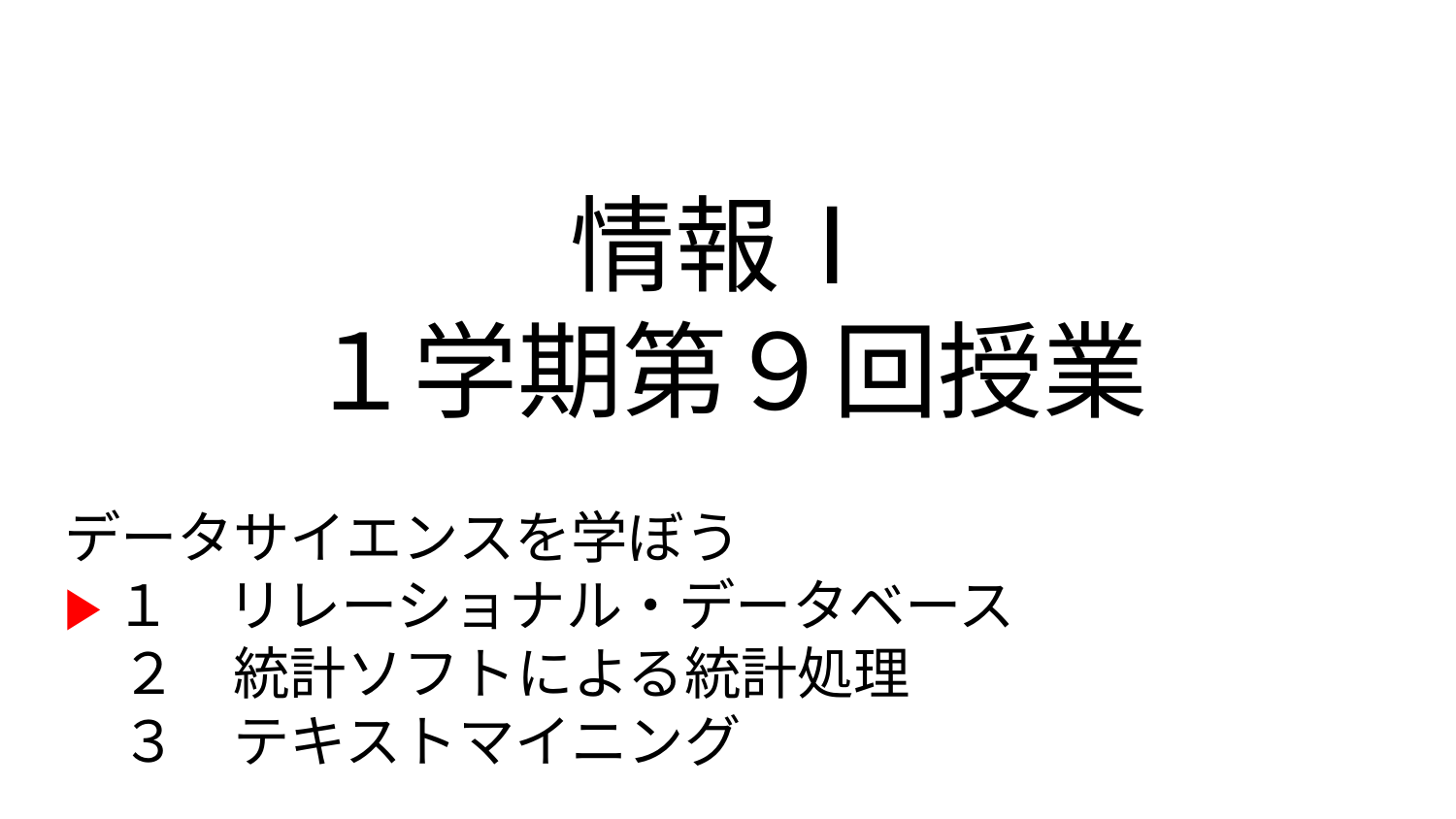

# 情報Ⅰ
１学期第９回授業
データサイエンスを学ぼう
▶︎１　リレーショナル・データベース
　２　統計ソフトによる統計処理
　３　テキストマイニング